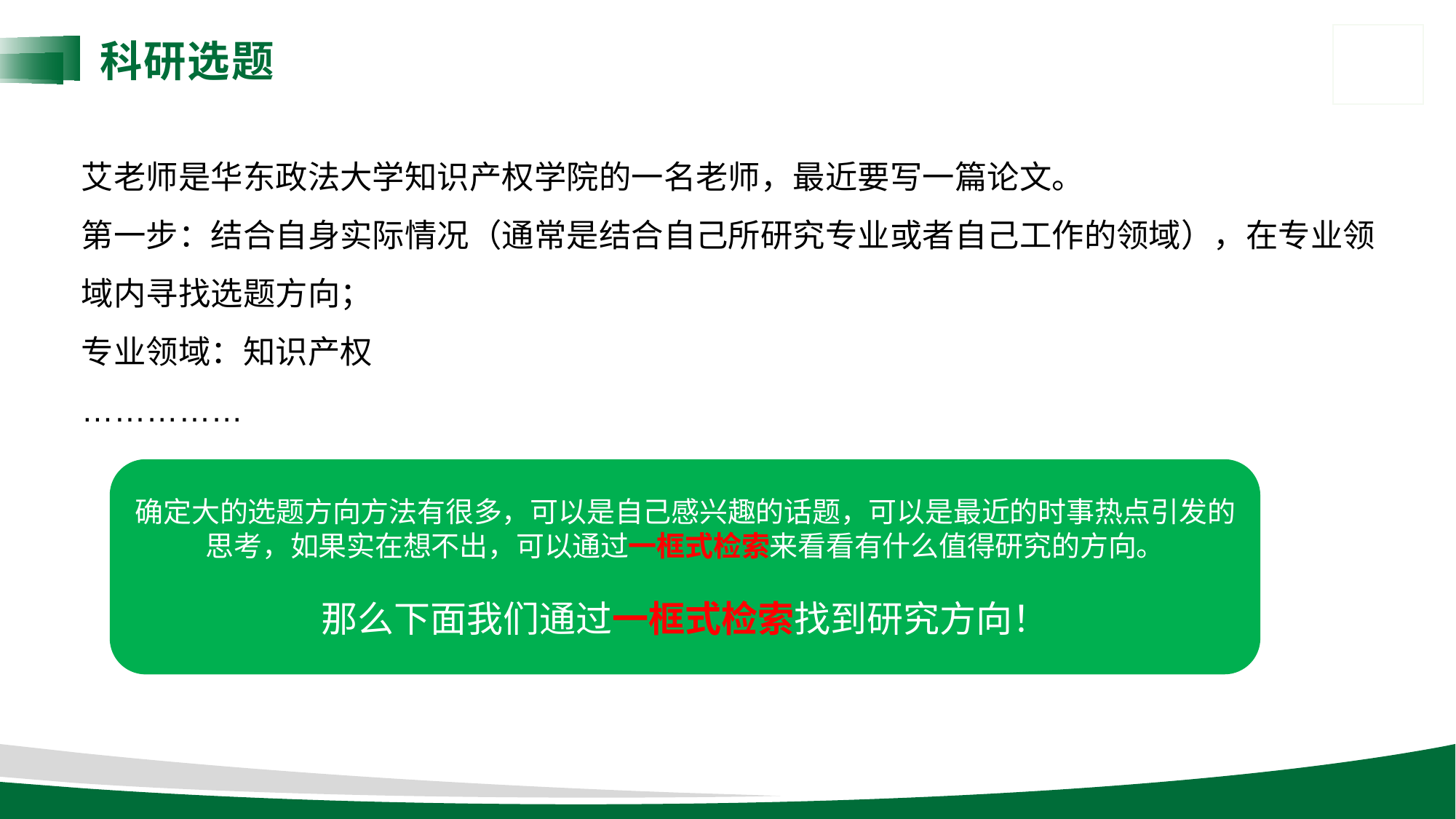

科研选题
艾老师是华东政法大学知识产权学院的一名老师，最近要写一篇论文。
第一步：结合自身实际情况（通常是结合自己所研究专业或者自己工作的领域），在专业领域内寻找选题方向；
专业领域：知识产权
……………
确定大的选题方向方法有很多，可以是自己感兴趣的话题，可以是最近的时事热点引发的思考，如果实在想不出，可以通过一框式检索来看看有什么值得研究的方向。

那么下面我们通过一框式检索找到研究方向！